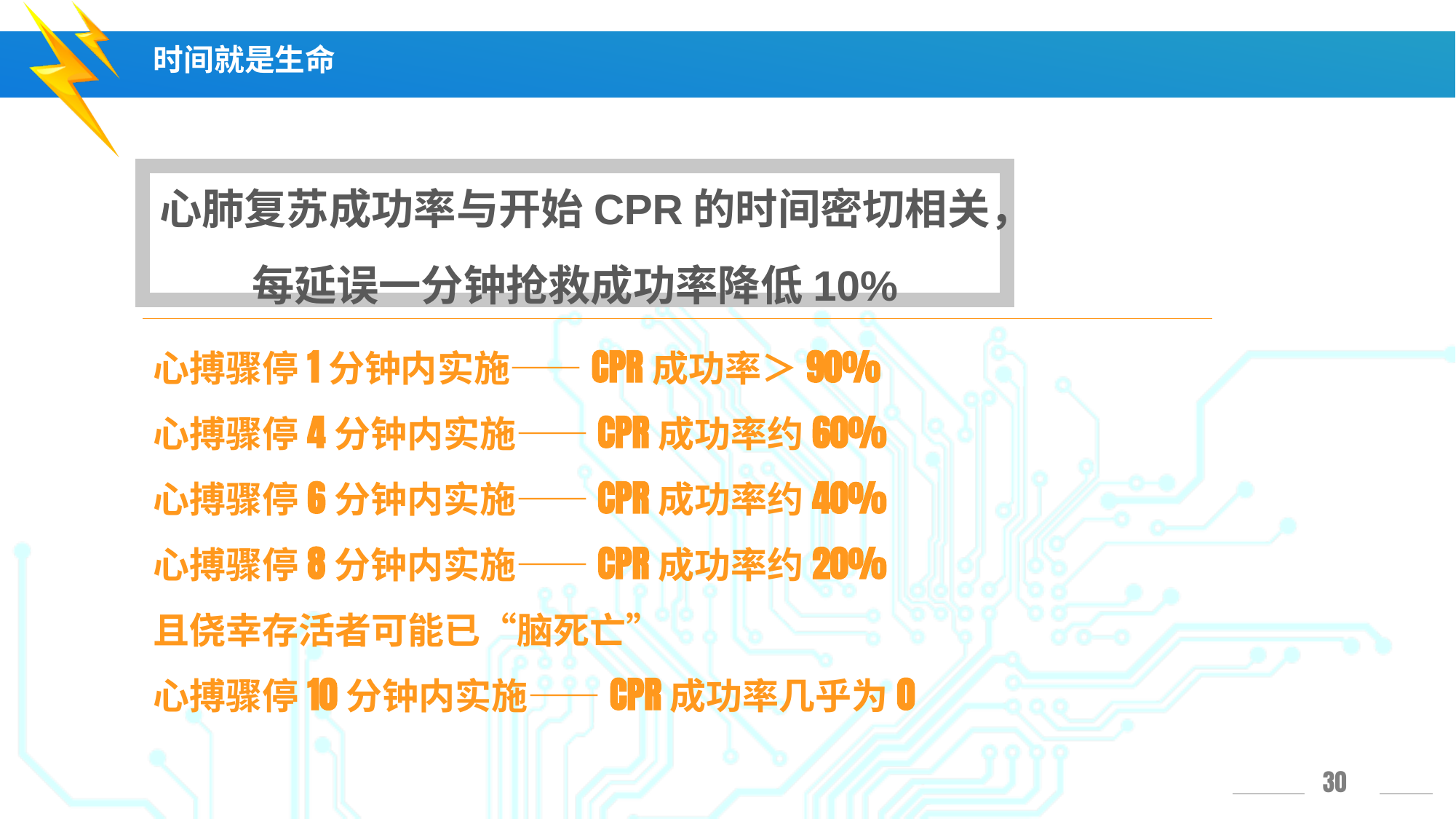

时间就是生命
心肺复苏成功率与开始CPR的时间密切相关，每延误一分钟抢救成功率降低10%
心搏骤停1分钟内实施——CPR成功率＞90%
心搏骤停4分钟内实施——CPR成功率约60%
心搏骤停6分钟内实施——CPR成功率约40%
心搏骤停8分钟内实施——CPR成功率约20%
且侥幸存活者可能已“脑死亡”
心搏骤停10分钟内实施——CPR成功率几乎为0
30